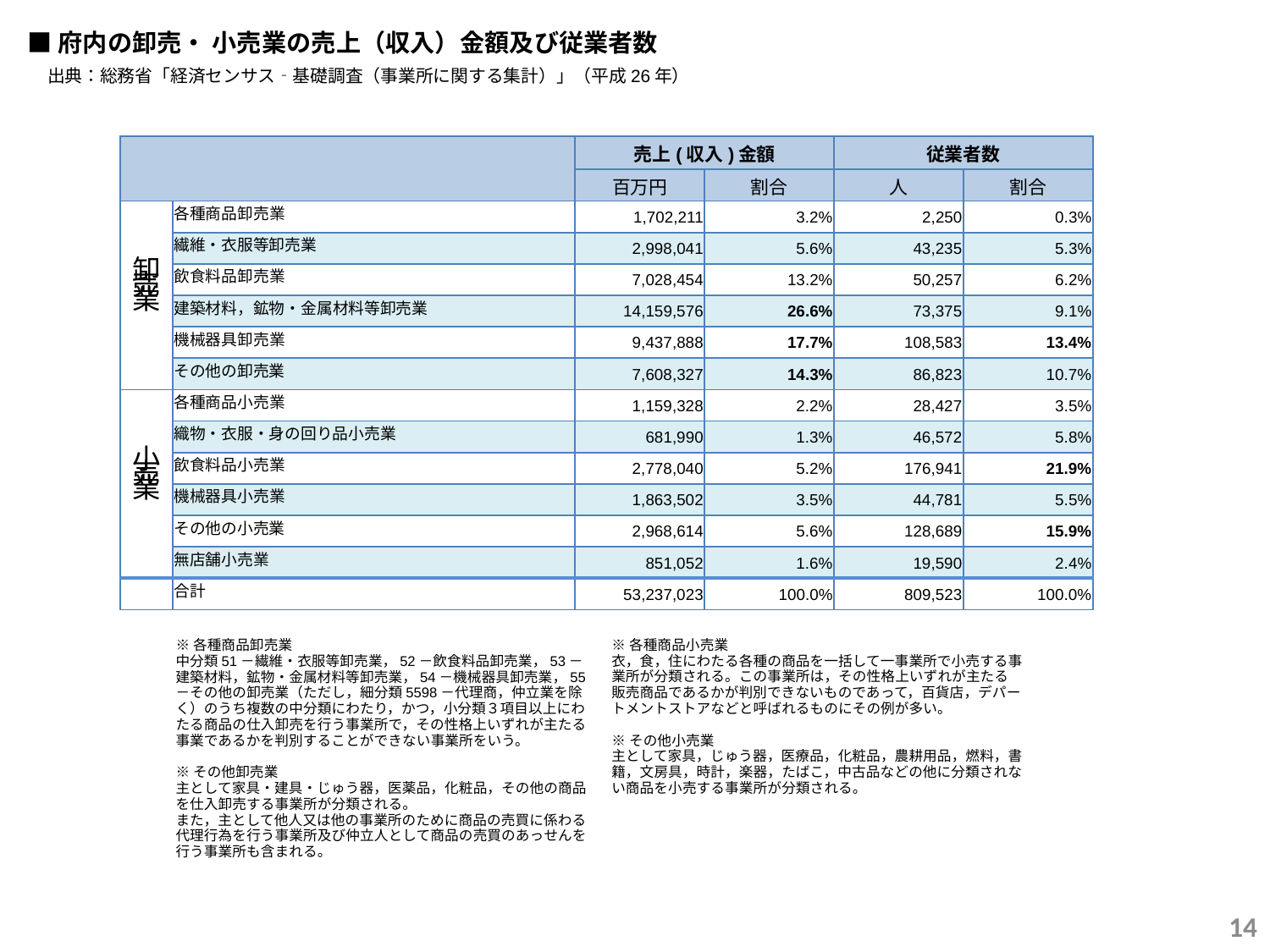

■府内の卸売・ 小売業の売上（収入）金額及び従業者数
出典：総務省「経済センサス‐基礎調査（事業所に関する集計）」（平成26年）
|  |  | 売上(収入)金額 |  | 従業者数 |  |
| --- | --- | --- | --- | --- | --- |
|  |  | 百万円 | 割合 | 人 | 割合 |
| 卸売業 | 各種商品卸売業 | 1,702,211 | 3.2% | 2,250 | 0.3% |
|  | 繊維・衣服等卸売業 | 2,998,041 | 5.6% | 43,235 | 5.3% |
|  | 飲食料品卸売業 | 7,028,454 | 13.2% | 50,257 | 6.2% |
|  | 建築材料，鉱物・金属材料等卸売業 | 14,159,576 | 26.6% | 73,375 | 9.1% |
|  | 機械器具卸売業 | 9,437,888 | 17.7% | 108,583 | 13.4% |
|  | その他の卸売業 | 7,608,327 | 14.3% | 86,823 | 10.7% |
| 小売業 | 各種商品小売業 | 1,159,328 | 2.2% | 28,427 | 3.5% |
|  | 織物・衣服・身の回り品小売業 | 681,990 | 1.3% | 46,572 | 5.8% |
|  | 飲食料品小売業 | 2,778,040 | 5.2% | 176,941 | 21.9% |
|  | 機械器具小売業 | 1,863,502 | 3.5% | 44,781 | 5.5% |
|  | その他の小売業 | 2,968,614 | 5.6% | 128,689 | 15.9% |
|  | 無店舗小売業 | 851,052 | 1.6% | 19,590 | 2.4% |
|  | 合計 | 53,237,023 | 100.0% | 809,523 | 100.0% |
※各種商品卸売業
中分類51－繊維・衣服等卸売業，52－飲食料品卸売業，53－建築材料，鉱物・金属材料等卸売業，54－機械器具卸売業，55－その他の卸売業（ただし，細分類5598－代理商，仲立業を除く）のうち複数の中分類にわたり，かつ，小分類３項目以上にわたる商品の仕入卸売を行う事業所で，その性格上いずれが主たる事業であるかを判別することができない事業所をいう。

※その他卸売業
主として家具・建具・じゅう器，医薬品，化粧品，その他の商品を仕入卸売する事業所が分類される。
また，主として他人又は他の事業所のために商品の売買に係わる代理行為を行う事業所及び仲立人として商品の売買のあっせんを行う事業所も含まれる。
※各種商品小売業
衣，食，住にわたる各種の商品を一括して一事業所で小売する事業所が分類される。この事業所は，その性格上いずれが主たる販売商品であるかが判別できないものであって，百貨店，デパートメントストアなどと呼ばれるものにその例が多い。

※その他小売業
主として家具，じゅう器，医療品，化粧品，農耕用品，燃料，書籍，文房具，時計，楽器，たばこ，中古品などの他に分類されない商品を小売する事業所が分類される。

14